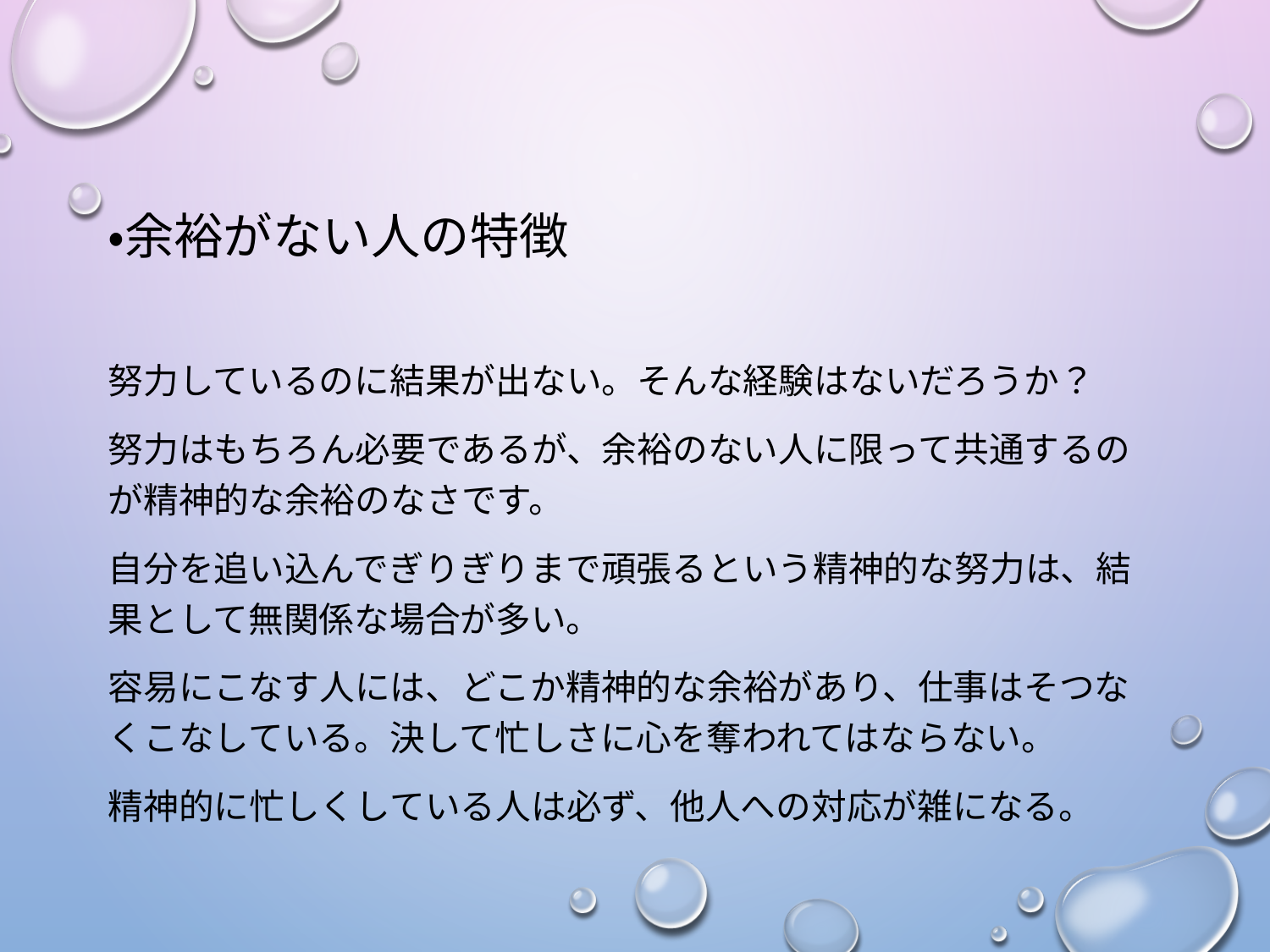

・余裕がない人の特徴

努力しているのに結果が出ない。そんな経験はないだろうか？
努力はもちろん必要であるが、余裕のない人に限って共通するのが精神的な余裕のなさです。
自分を追い込んでぎりぎりまで頑張るという精神的な努力は、結果として無関係な場合が多い。
容易にこなす人には、どこか精神的な余裕があり、仕事はそつなくこなしている。決して忙しさに心を奪われてはならない。
精神的に忙しくしている人は必ず、他人への対応が雑になる。